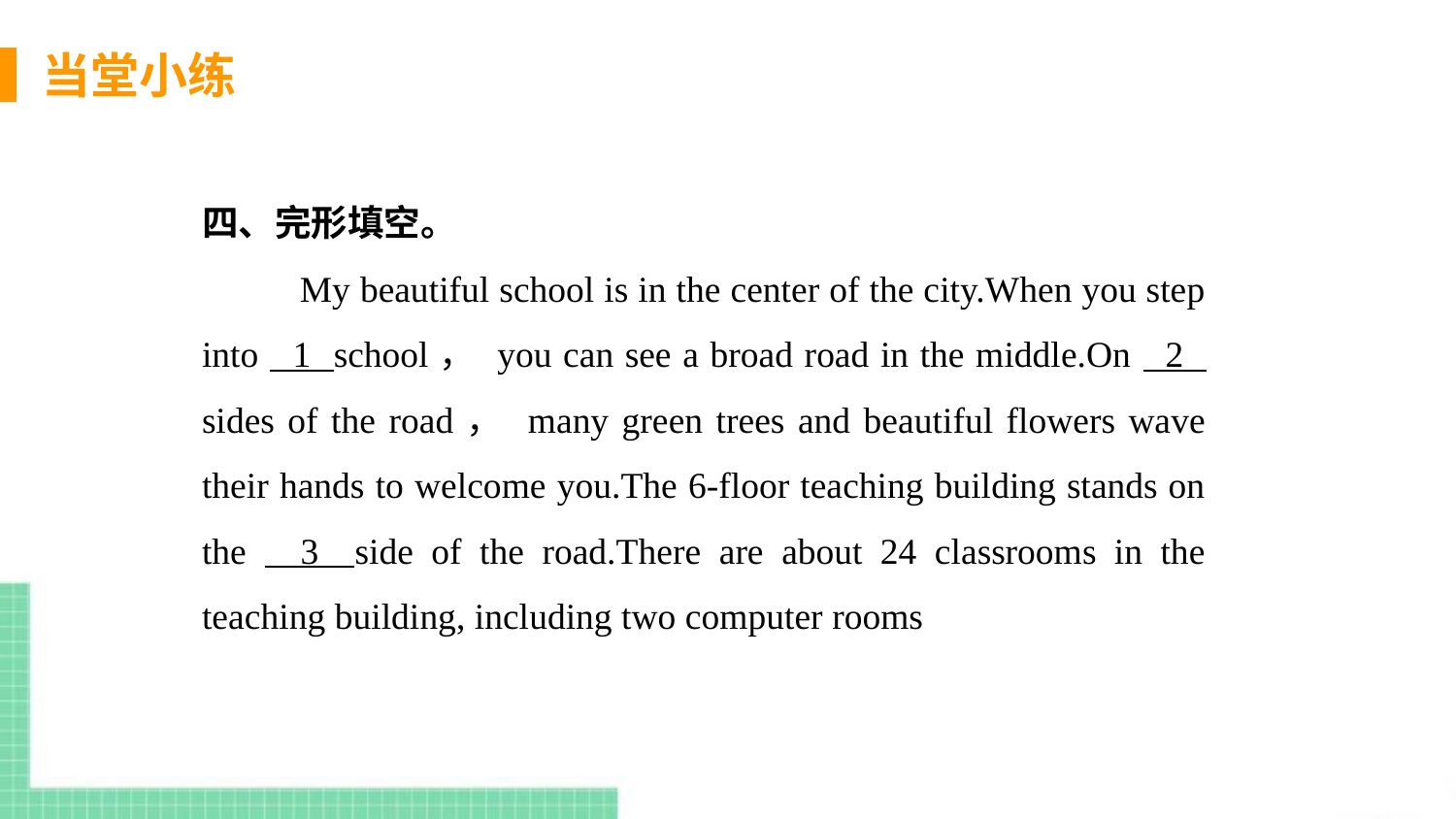

当堂小练

四、完形填空。
          My beautiful school is in the center of the city.When you step into   1  school， you can see a broad road in the middle.On   2   sides of the road， many green trees and beautiful flowers wave their hands to welcome you.The 6-floor teaching building stands on the   3  side of the road.There are about 24 classrooms in the teaching building, including two computer rooms